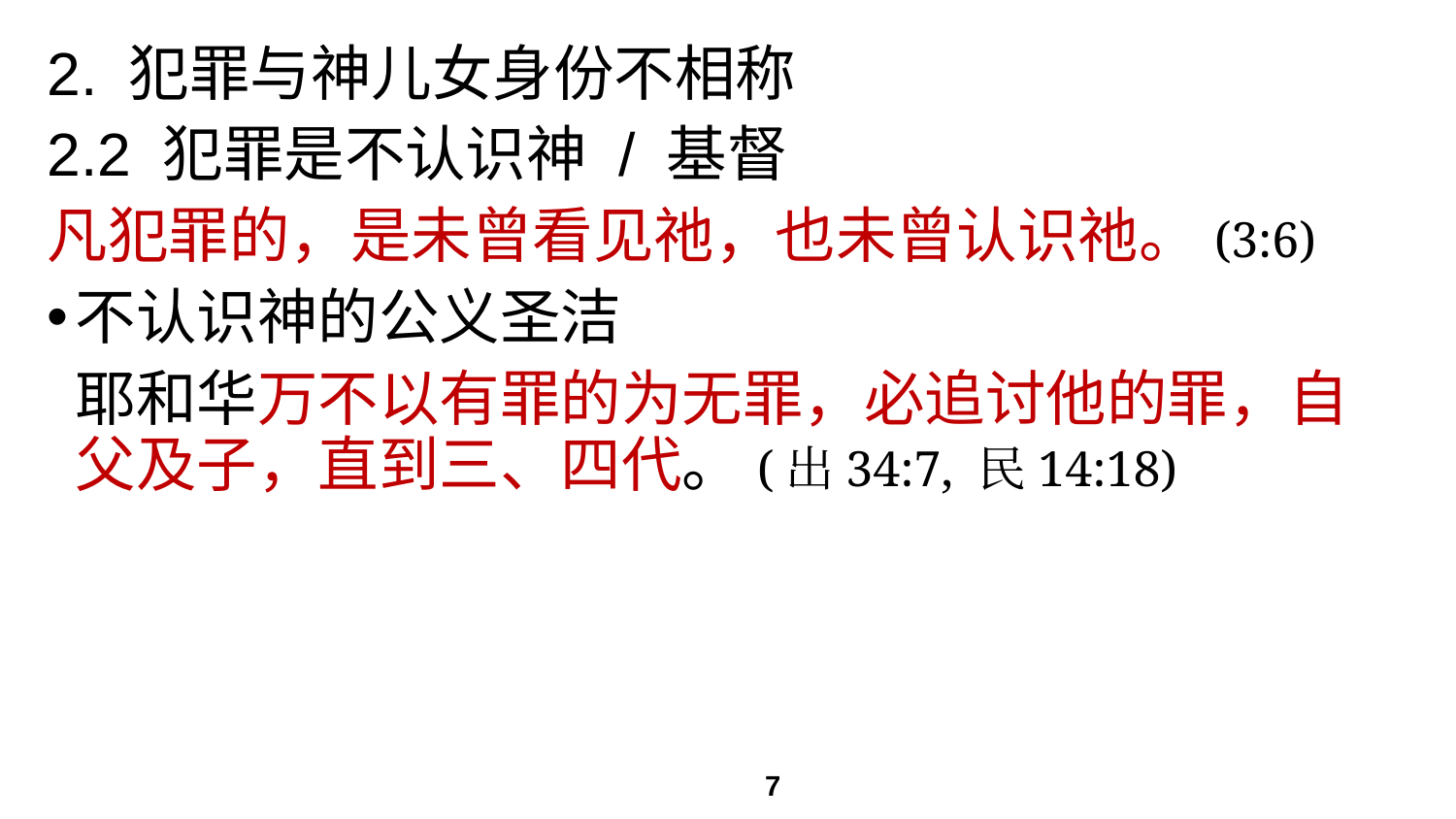

# 2. 犯罪与神儿女身份不相称
2.2 犯罪是不认识神 / 基督
凡犯罪的，是未曾看见祂，也未曾认识祂。(3:6)
不认识神的公义圣洁
耶和华万不以有罪的为无罪，必追讨他的罪，自父及子，直到三、四代。(出34:7, 民14:18)

7